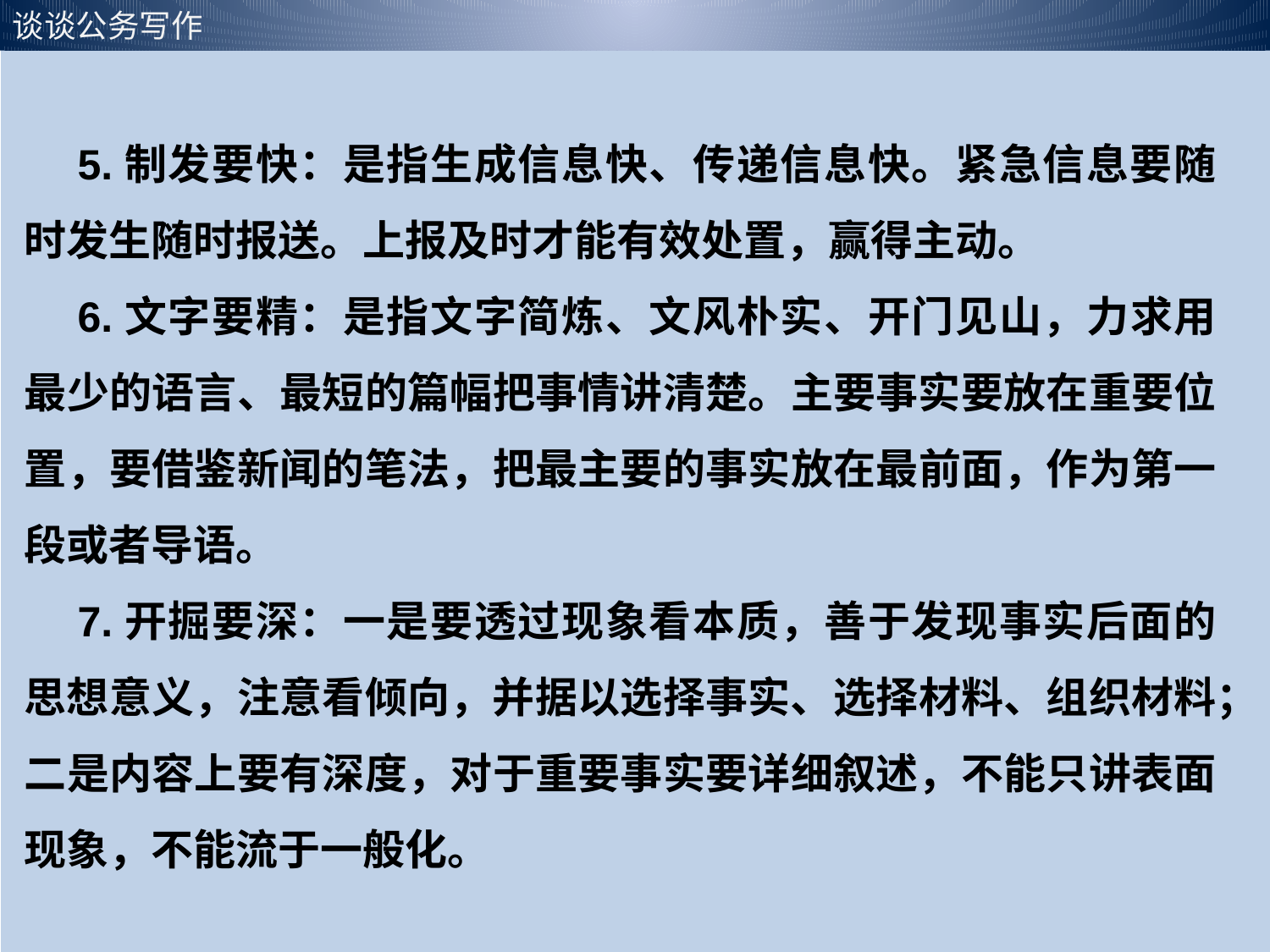

5.制发要快：是指生成信息快、传递信息快。紧急信息要随时发生随时报送。上报及时才能有效处置，赢得主动。
    6.文字要精：是指文字简炼、文风朴实、开门见山，力求用最少的语言、最短的篇幅把事情讲清楚。主要事实要放在重要位置，要借鉴新闻的笔法，把最主要的事实放在最前面，作为第一段或者导语。
    7.开掘要深：一是要透过现象看本质，善于发现事实后面的思想意义，注意看倾向，并据以选择事实、选择材料、组织材料；二是内容上要有深度，对于重要事实要详细叙述，不能只讲表面现象，不能流于一般化。